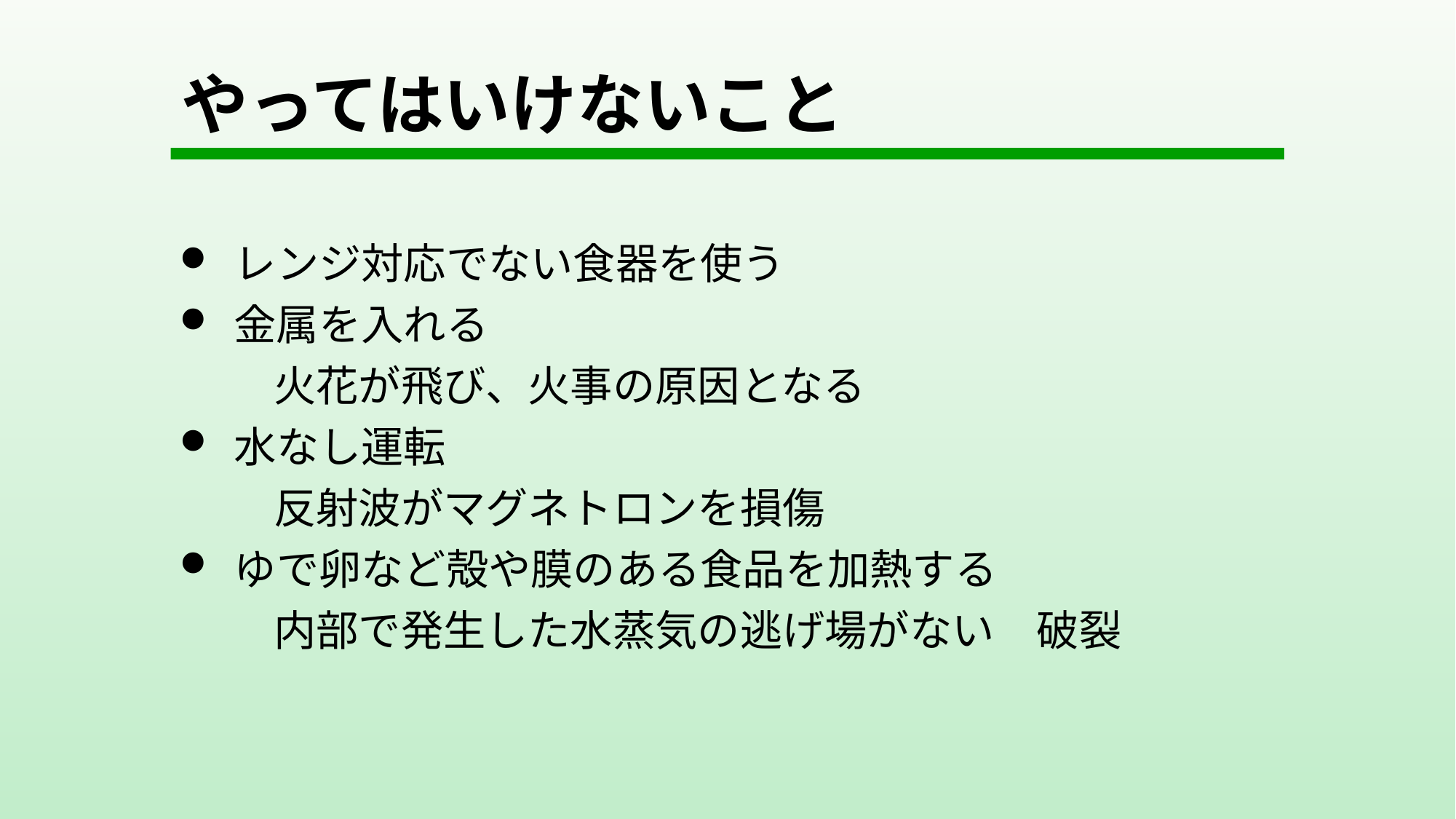

# やってはいけないこと
レンジ対応でない食器を使う
金属を入れる
　　 火花が飛び、火事の原因となる
水なし運転
　　 反射波がマグネトロンを損傷
ゆで卵など殻や膜のある食品を加熱する
　　 内部で発生した水蒸気の逃げ場がない　破裂